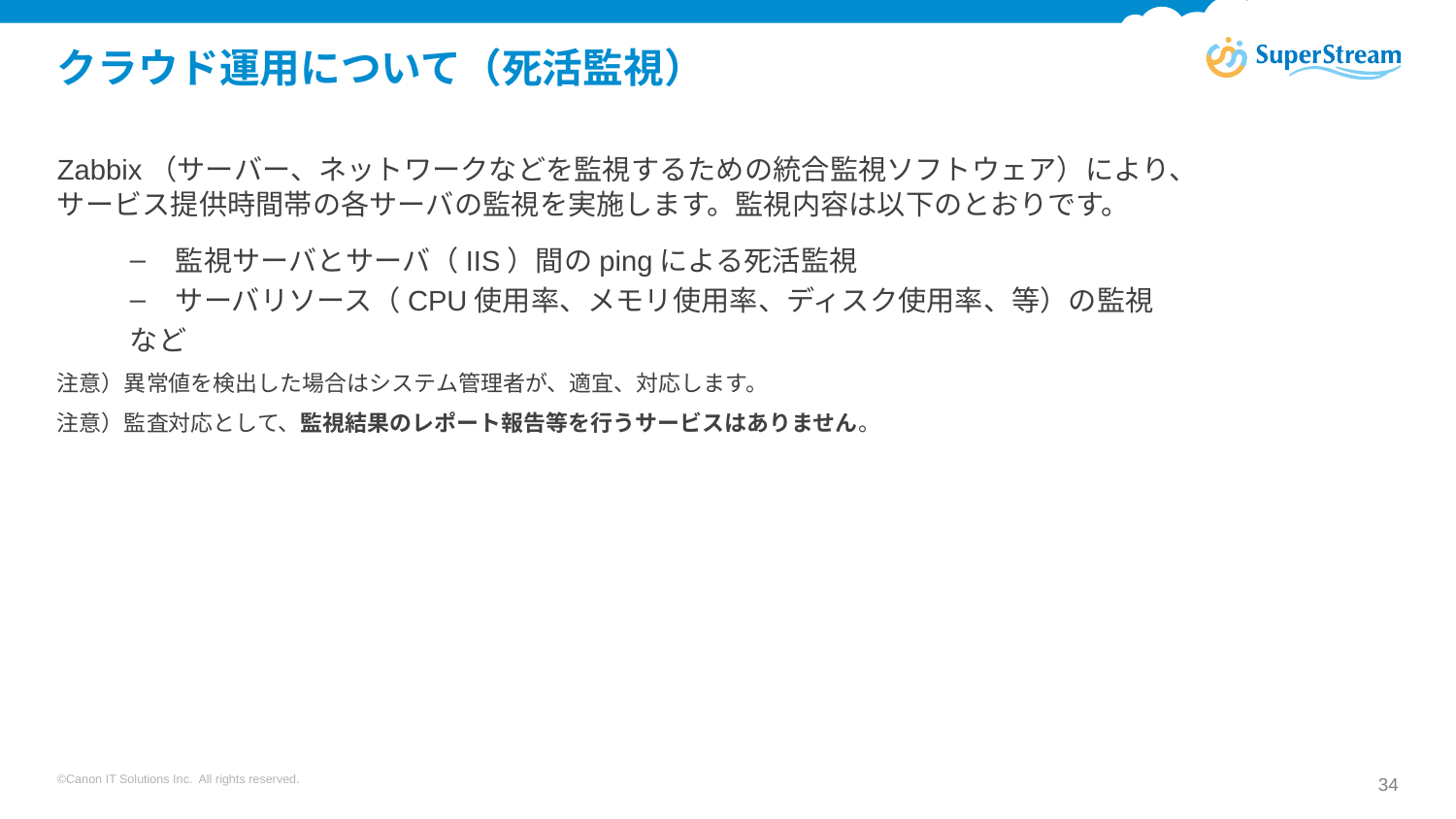

# クラウド運用について（死活監視）
Zabbix（サーバー、ネットワークなどを監視するための統合監視ソフトウェア）により、
サービス提供時間帯の各サーバの監視を実施します。監視内容は以下のとおりです。
監視サーバとサーバ（IIS）間のpingによる死活監視
サーバリソース（CPU使用率、メモリ使用率、ディスク使用率、等）の監視
など
注意）異常値を検出した場合はシステム管理者が、適宜、対応します。
注意）監査対応として、監視結果のレポート報告等を行うサービスはありません。

©Canon IT Solutions Inc.  All rights reserved.
34